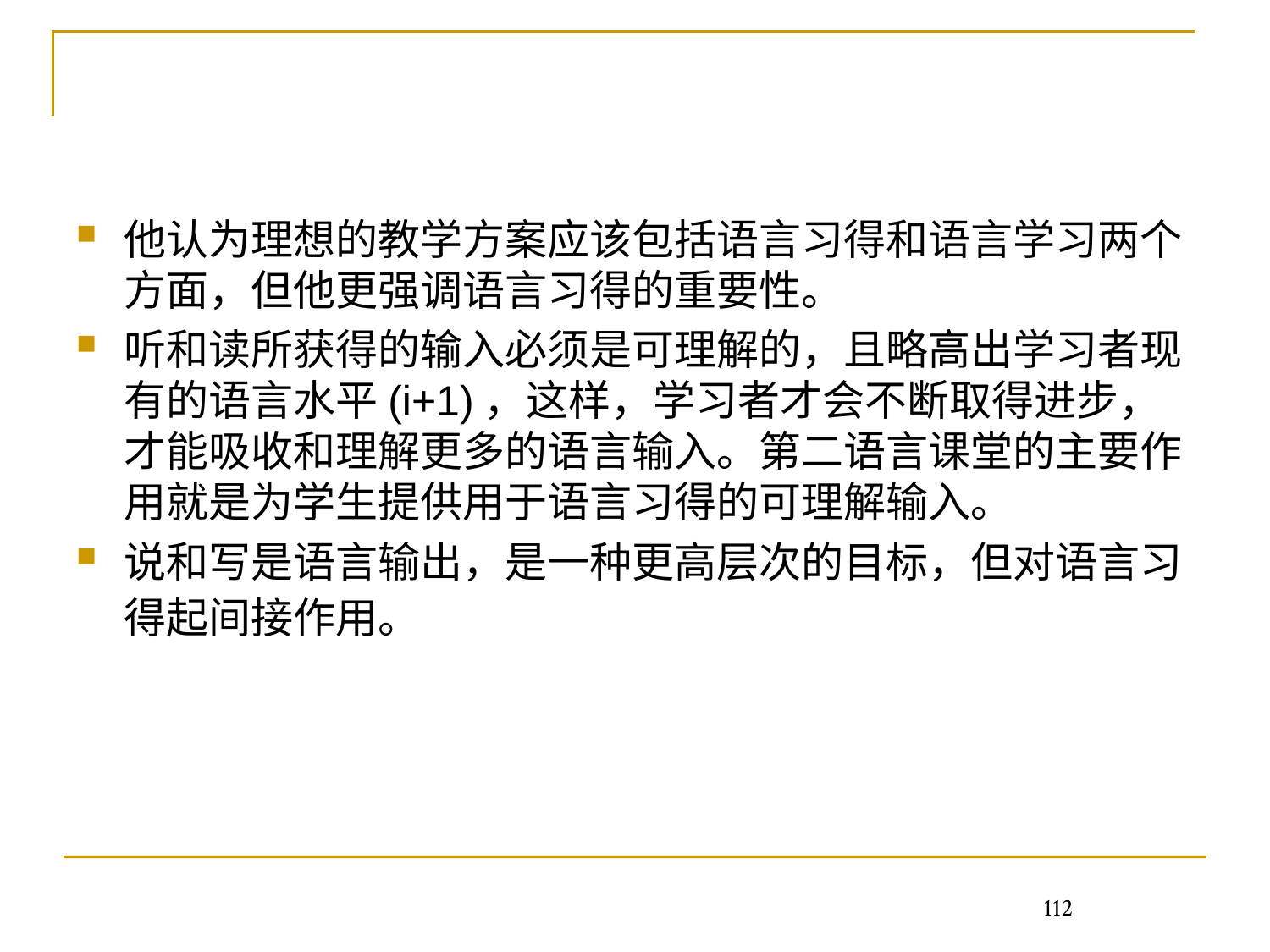

他认为理想的教学方案应该包括语言习得和语言学习两个方面，但他更强调语言习得的重要性。
听和读所获得的输入必须是可理解的，且略高出学习者现有的语言水平(i+1)，这样，学习者才会不断取得进步，才能吸收和理解更多的语言输入。第二语言课堂的主要作用就是为学生提供用于语言习得的可理解输入。
说和写是语言输出，是一种更高层次的目标，但对语言习得起间接作用。
112